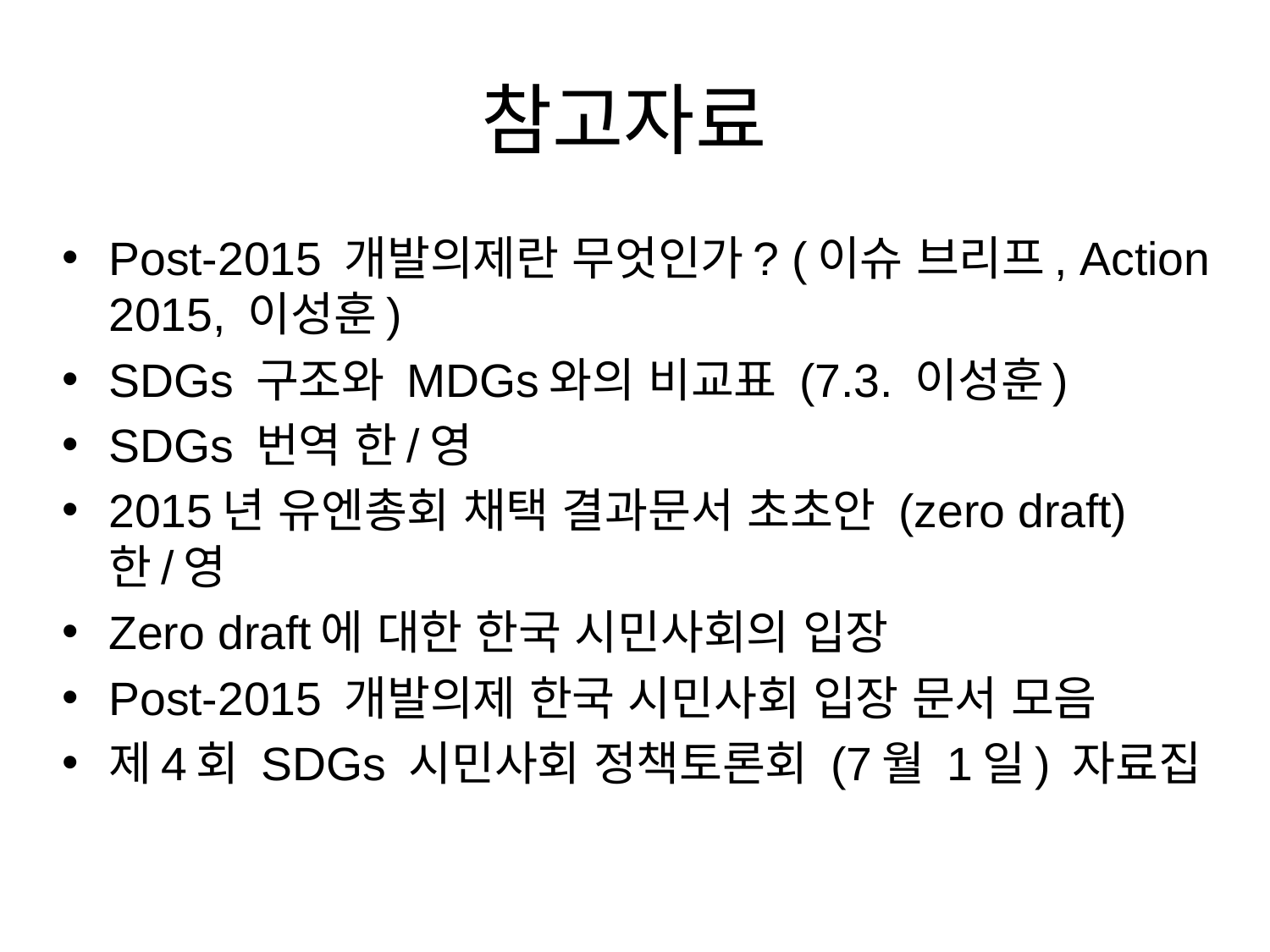

# 참고자료
Post-2015 개발의제란 무엇인가? (이슈 브리프, Action 2015, 이성훈)
SDGs 구조와 MDGs와의 비교표 (7.3. 이성훈)
SDGs 번역 한/영
2015년 유엔총회 채택 결과문서 초초안 (zero draft) 한/영
Zero draft에 대한 한국 시민사회의 입장
Post-2015 개발의제 한국 시민사회 입장 문서 모음
제4회 SDGs 시민사회 정책토론회 (7월 1일) 자료집